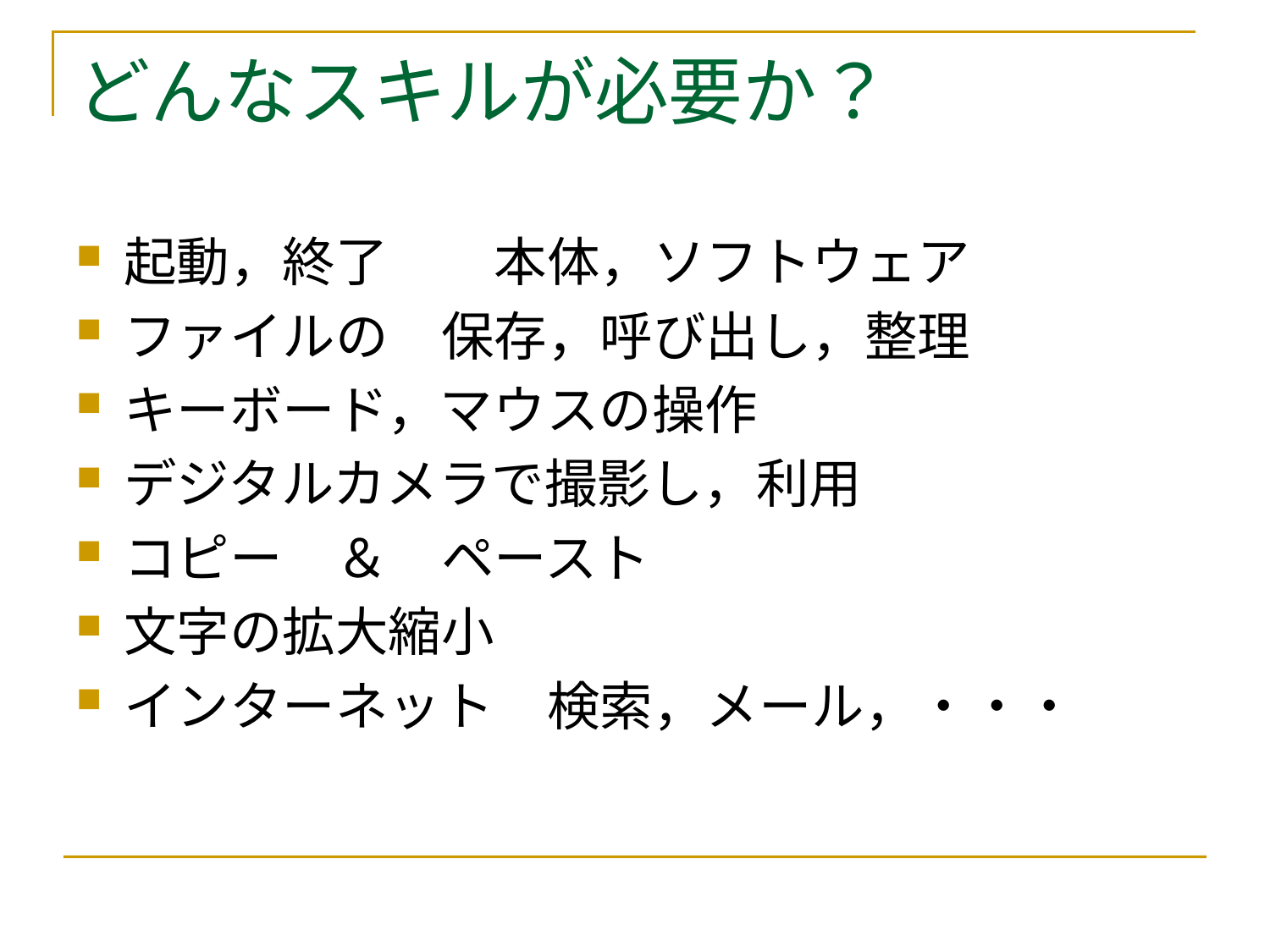

# どんなスキルが必要か？
起動，終了　　本体，ソフトウェア
ファイルの　保存，呼び出し，整理
キーボード，マウスの操作
デジタルカメラで撮影し，利用
コピー　＆　ペースト
文字の拡大縮小
インターネット　検索，メール，・・・